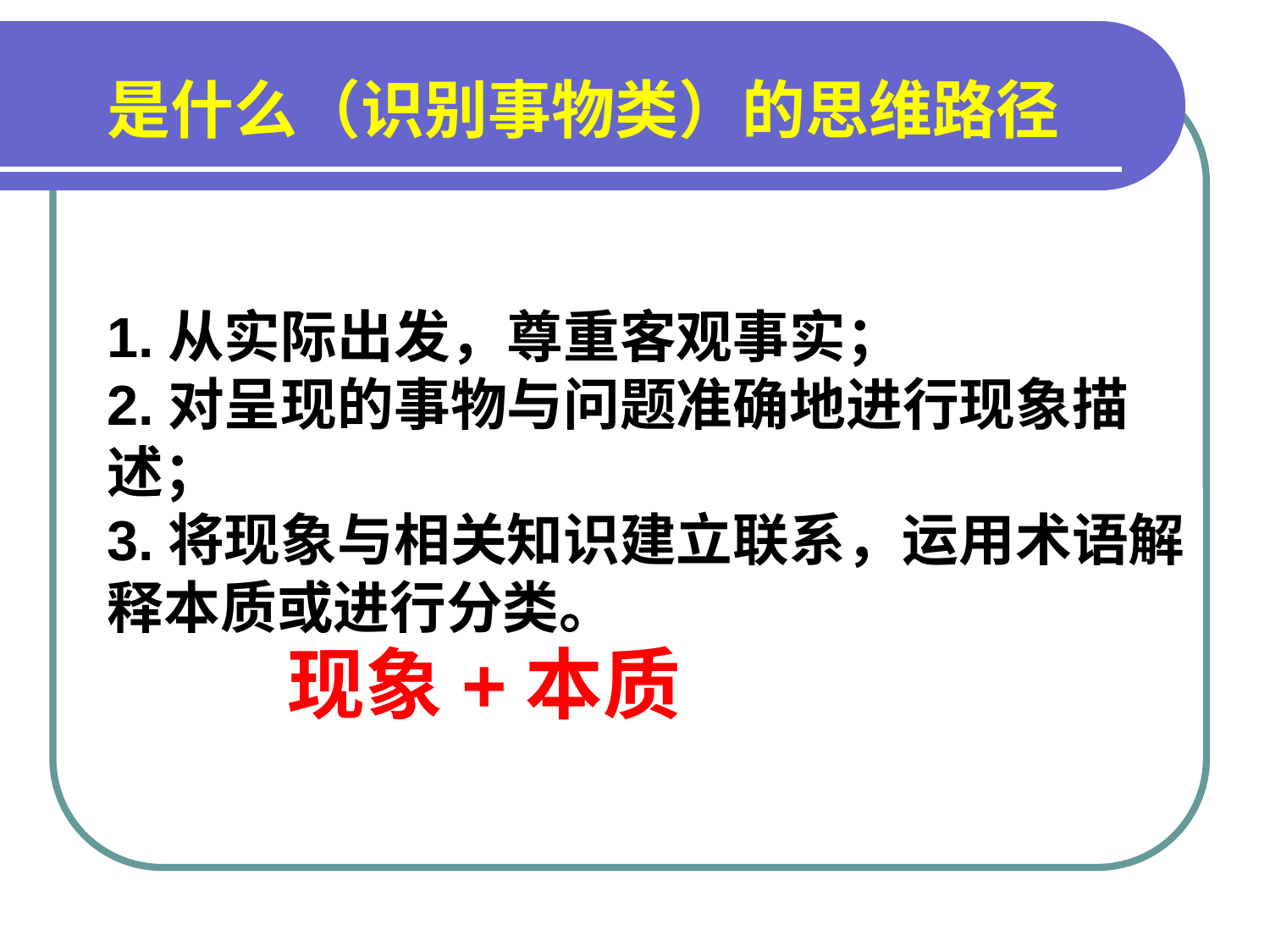

是什么（识别事物类）的思维路径
1.从实际出发，尊重客观事实；
2.对呈现的事物与问题准确地进行现象描述；
3.将现象与相关知识建立联系，运用术语解释本质或进行分类。
现象+本质